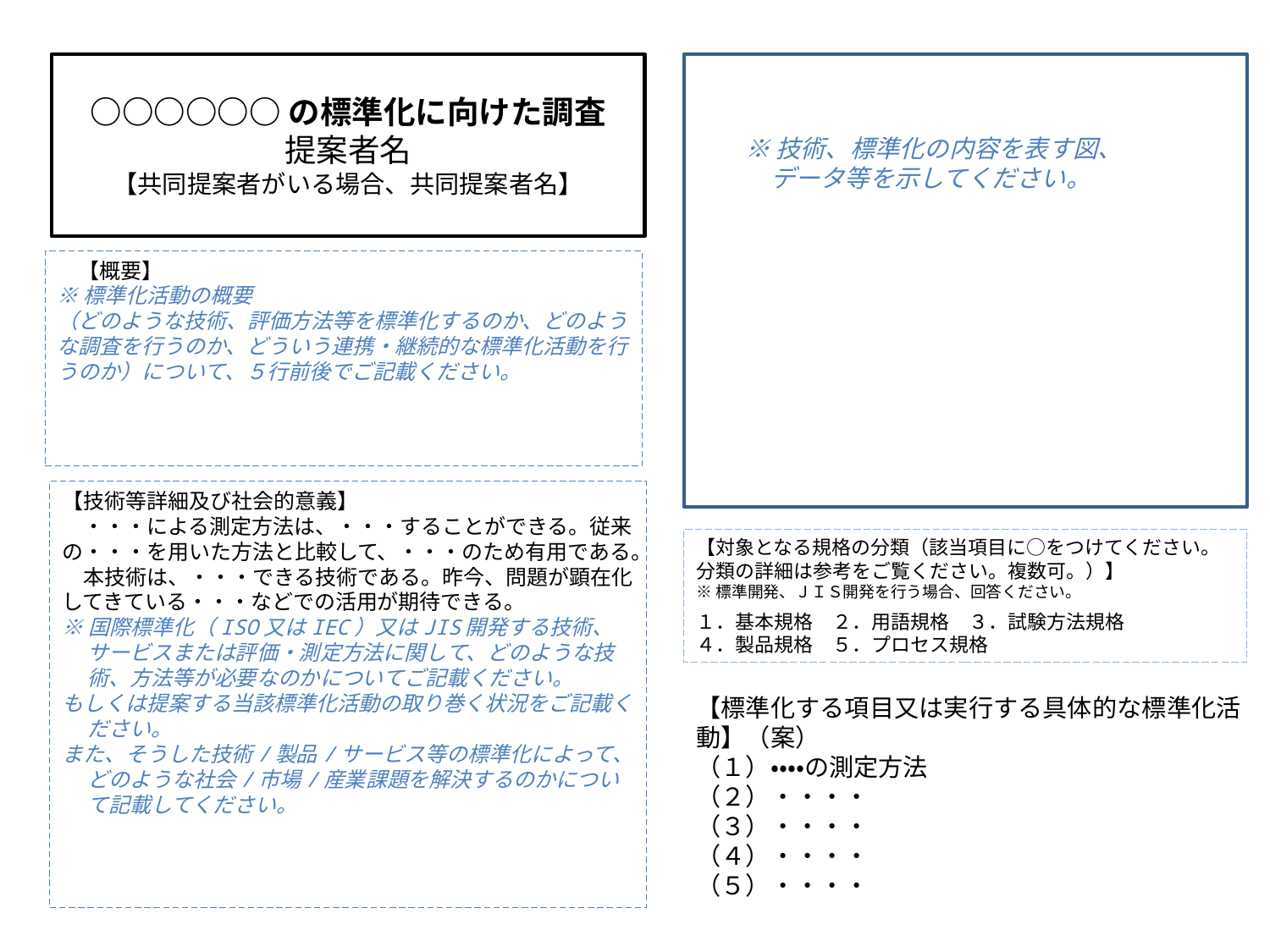

○○○○○○の標準化に向けた調査
提案者名
【共同提案者がいる場合、共同提案者名】

※技術、標準化の内容を表す図、データ等を示してください。
　【概要】
※標準化活動の概要
（どのような技術、評価方法等を標準化するのか、どのような調査を行うのか、どういう連携・継続的な標準化活動を行うのか）について、５行前後でご記載ください。

【技術等詳細及び社会的意義】
　・・・による測定方法は、・・・することができる。従来の・・・を用いた方法と比較して、・・・のため有用である。
　本技術は、・・・できる技術である。昨今、問題が顕在化してきている・・・などでの活用が期待できる。
※国際標準化（ISO又はIEC）又はJIS開発する技術、サービスまたは評価・測定方法に関して、どのような技術、方法等が必要なのかについてご記載ください。
もしくは提案する当該標準化活動の取り巻く状況をご記載ください。
また、そうした技術/製品/サービス等の標準化によって、どのような社会/市場/産業課題を解決するのかについて記載してください。

【対象となる規格の分類（該当項目に○をつけてください。分類の詳細は参考をご覧ください。複数可。）】
※標準開発、ＪＩＳ開発を行う場合、回答ください。

１．基本規格　２．用語規格　３．試験方法規格
４．製品規格　５．プロセス規格
【標準化する項目又は実行する具体的な標準化活動】（案）
（１）・・・・の測定方法
（２）・・・・
（３）・・・・
（４）・・・・
（５）・・・・